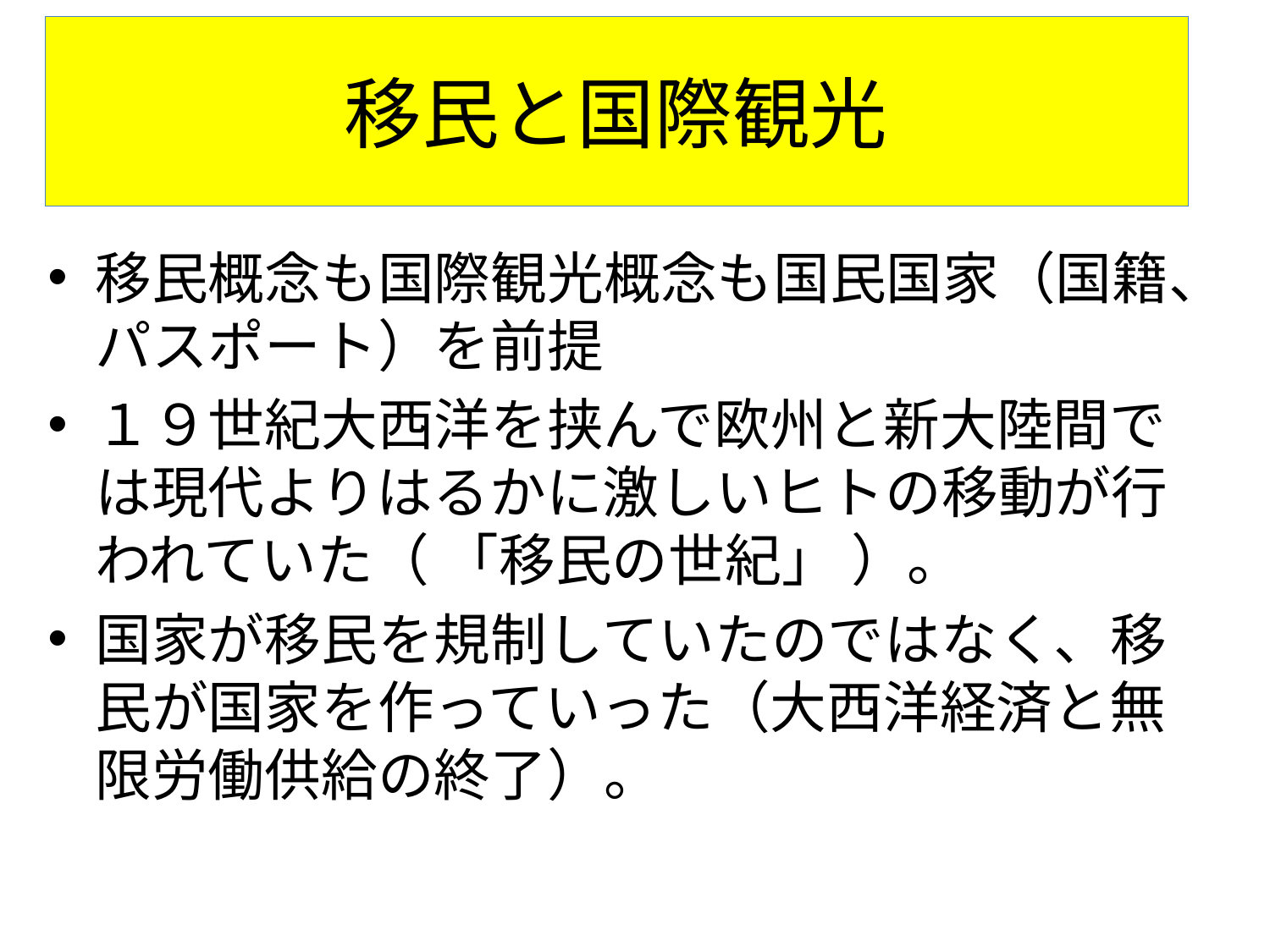

# 移民と国際観光
移民概念も国際観光概念も国民国家（国籍、パスポート）を前提
１９世紀大西洋を挟んで欧州と新大陸間では現代よりはるかに激しいヒトの移動が行われていた（ 「移民の世紀」 ）。
国家が移民を規制していたのではなく、移民が国家を作っていった（大西洋経済と無限労働供給の終了）。